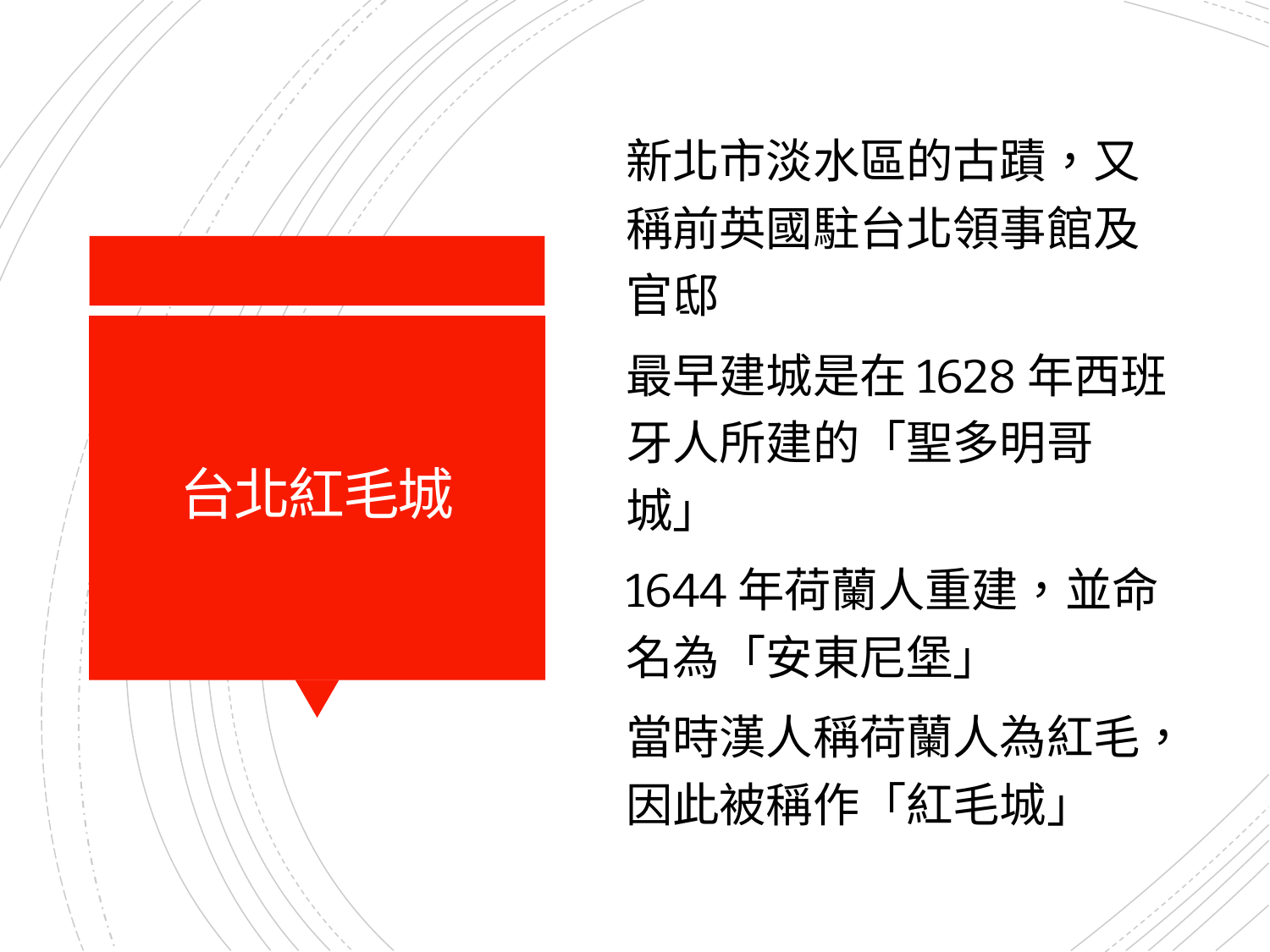

新北市淡水區的古蹟，又稱前英國駐台北領事館及官邸
最早建城是在1628年西班牙人所建的「聖多明哥城」
1644年荷蘭人重建，並命名為「安東尼堡」
當時漢人稱荷蘭人為紅毛，因此被稱作「紅毛城」
# 台北紅毛城